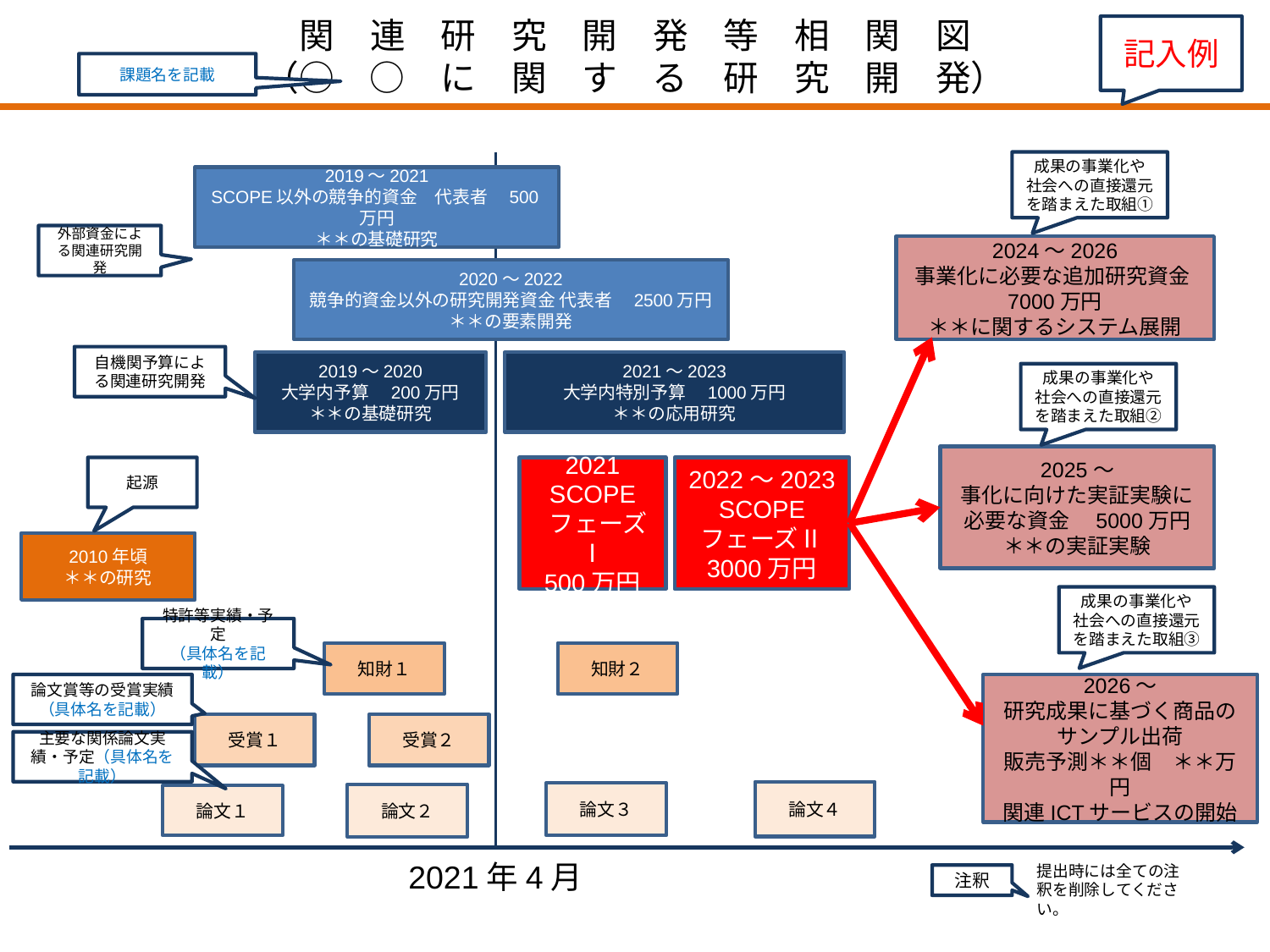

関　連　研　究　開　発　等　相　関　図
（○　○　に　関　す　る　研　究　開　発）
記入例
課題名を記載
成果の事業化や
社会への直接還元を踏まえた取組①
2019～2021
SCOPE以外の競争的資金　代表者　500万円
＊＊の基礎研究
外部資金による関連研究開発
2024～2026
事業化に必要な追加研究資金7000万円
＊＊に関するシステム展開
2020～2022
競争的資金以外の研究開発資金 代表者　2500万円
＊＊の要素開発
自機関予算による関連研究開発
2019～2020
大学内予算　200万円
＊＊の基礎研究
2021～2023
大学内特別予算　1000万円
＊＊の応用研究
成果の事業化や
社会への直接還元を踏まえた取組②
2025～
事化に向けた実証実験に
必要な資金　5000万円
＊＊の実証実験
2021
SCOPE
 フェーズⅠ
500万円
起源
2022～2023
SCOPE
フェーズⅡ
3000万円
2010年頃
＊＊の研究
成果の事業化や
社会への直接還元を踏まえた取組③
特許等実績・予定
（具体名を記載）
知財１
知財２
論文賞等の受賞実績
（具体名を記載）
2026～
研究成果に基づく商品の
サンプル出荷
販売予測＊＊個　＊＊万円
関連ICTサービスの開始
受賞１
受賞２
主要な関係論文実績・予定（具体名を記載）
論文４
論文３
論文２
論文１
2021年4月
提出時には全ての注釈を削除してください。
注釈